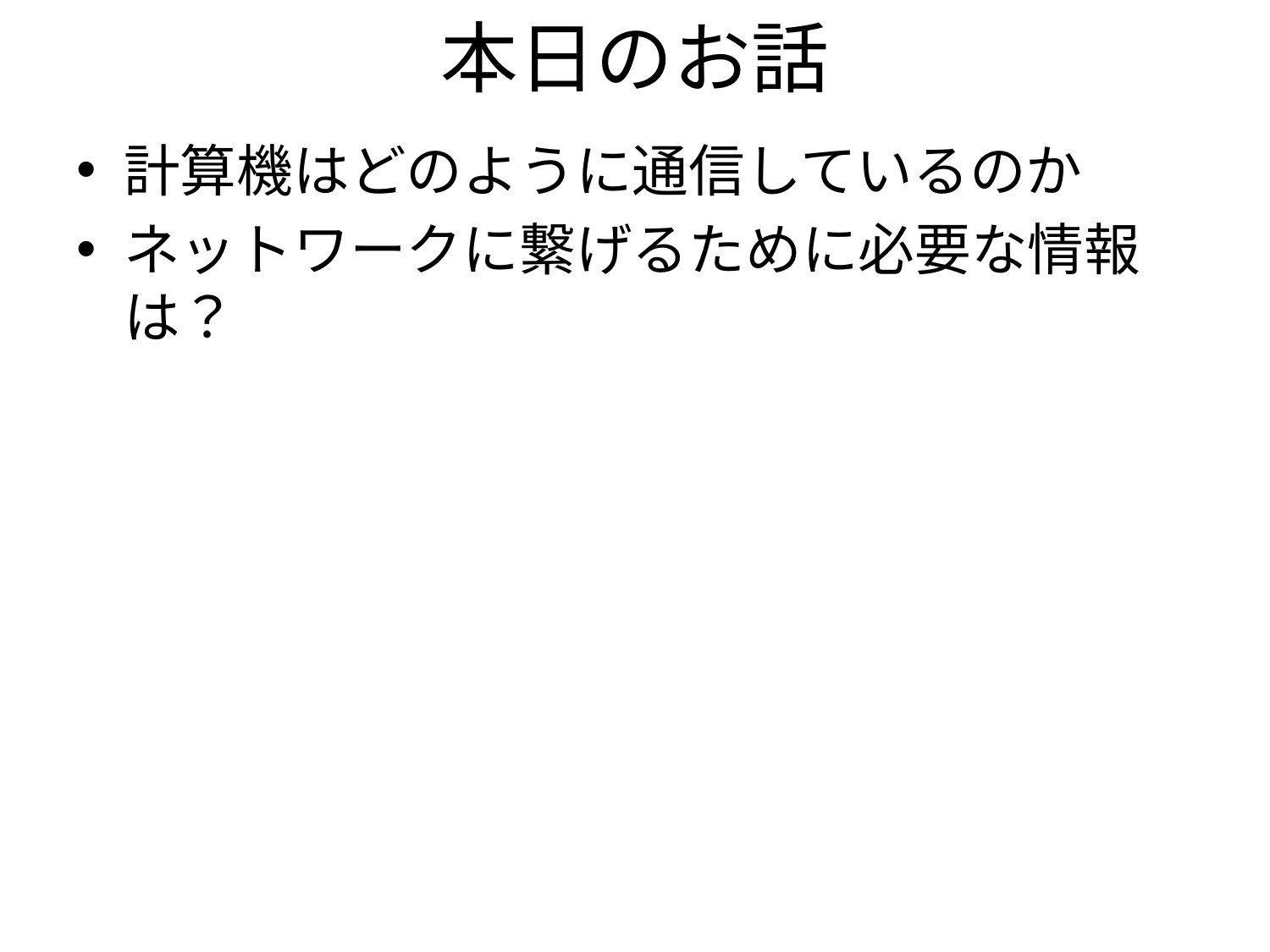

# 本日のお話
計算機はどのように通信しているのか
ネットワークに繋げるために必要な情報は？